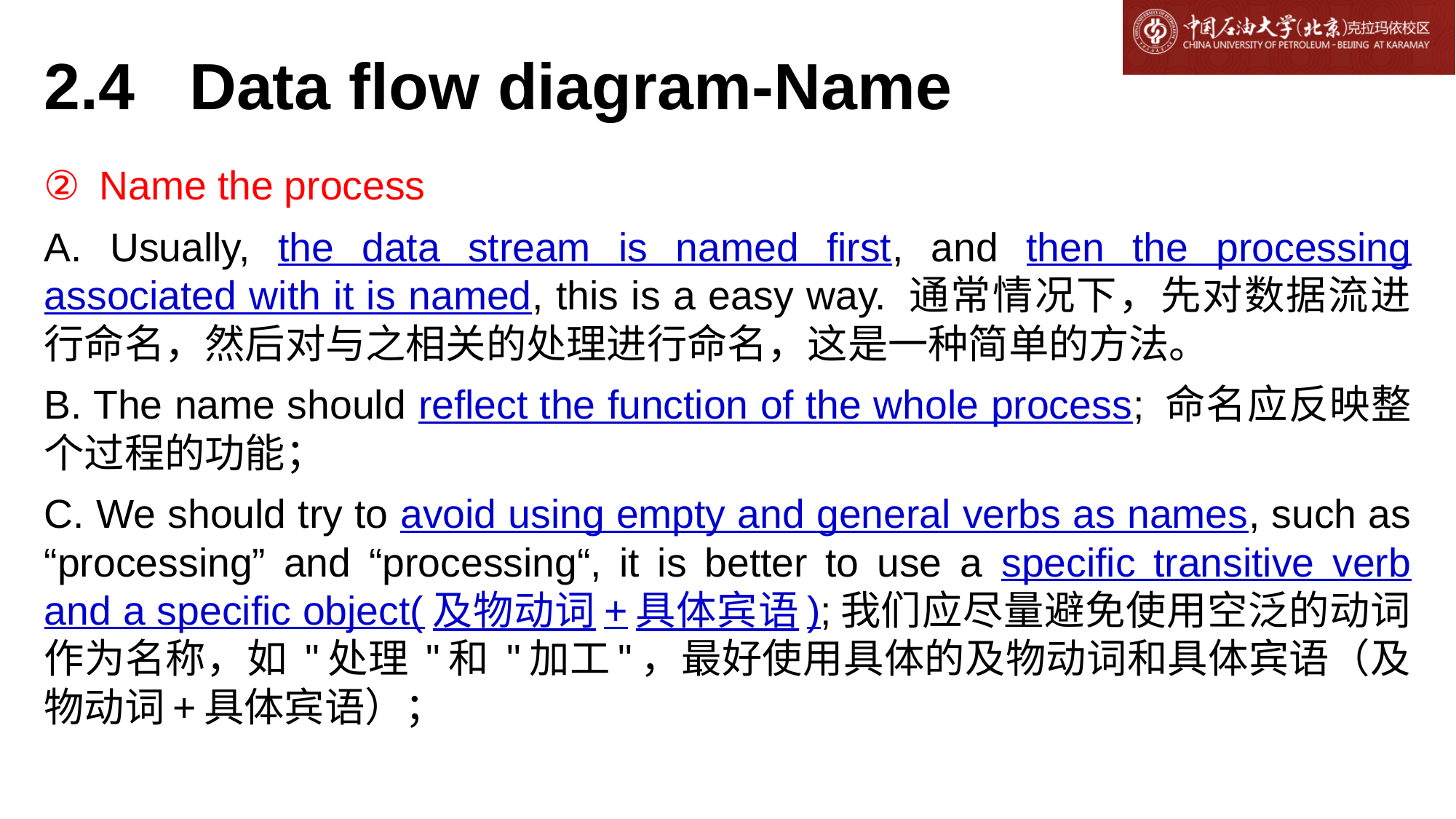

# 2.4   Data flow diagram-Name
Name the process
A. Usually, the data stream is named first, and then the processing associated with it is named, this is a easy way. 通常情况下，先对数据流进行命名，然后对与之相关的处理进行命名，这是一种简单的方法。
B. The name should reflect the function of the whole process; 命名应反映整个过程的功能；
C. We should try to avoid using empty and general verbs as names, such as “processing” and “processing“, it is better to use a specific transitive verb and a specific object(及物动词+具体宾语);我们应尽量避免使用空泛的动词作为名称，如 "处理 "和 "加工"，最好使用具体的及物动词和具体宾语（及物动词+具体宾语）；